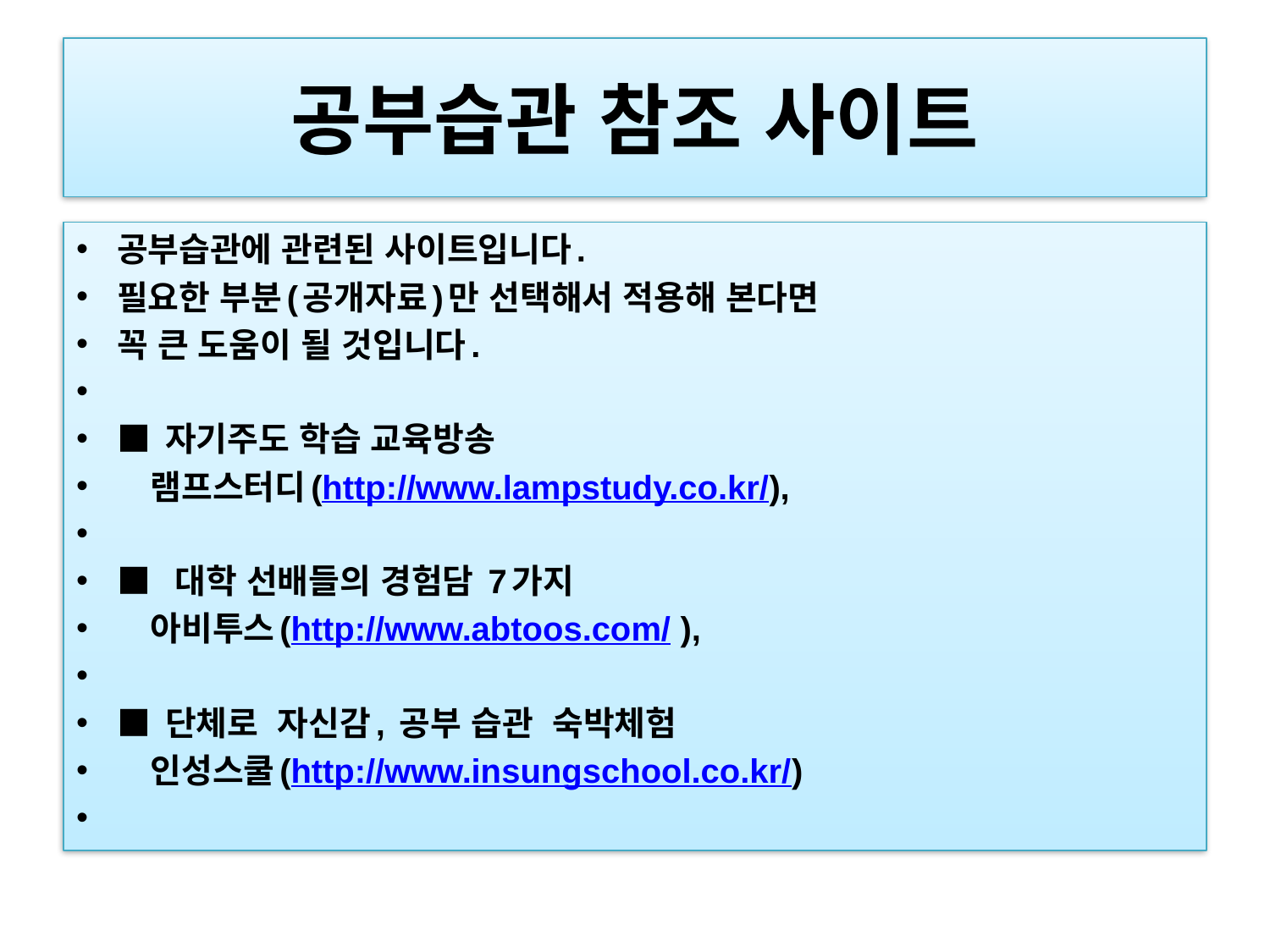

# 공부습관 참조 사이트
공부습관에 관련된 사이트입니다.
필요한 부분(공개자료)만 선택해서 적용해 본다면
꼭 큰 도움이 될 것입니다.

■ 자기주도 학습 교육방송
   램프스터디(http://www.lampstudy.co.kr/),

■  대학 선배들의 경험담 7가지
   아비투스(http://www.abtoos.com/ ),

■ 단체로  자신감, 공부 습관  숙박체험
   인성스쿨(http://www.insungschool.co.kr/)